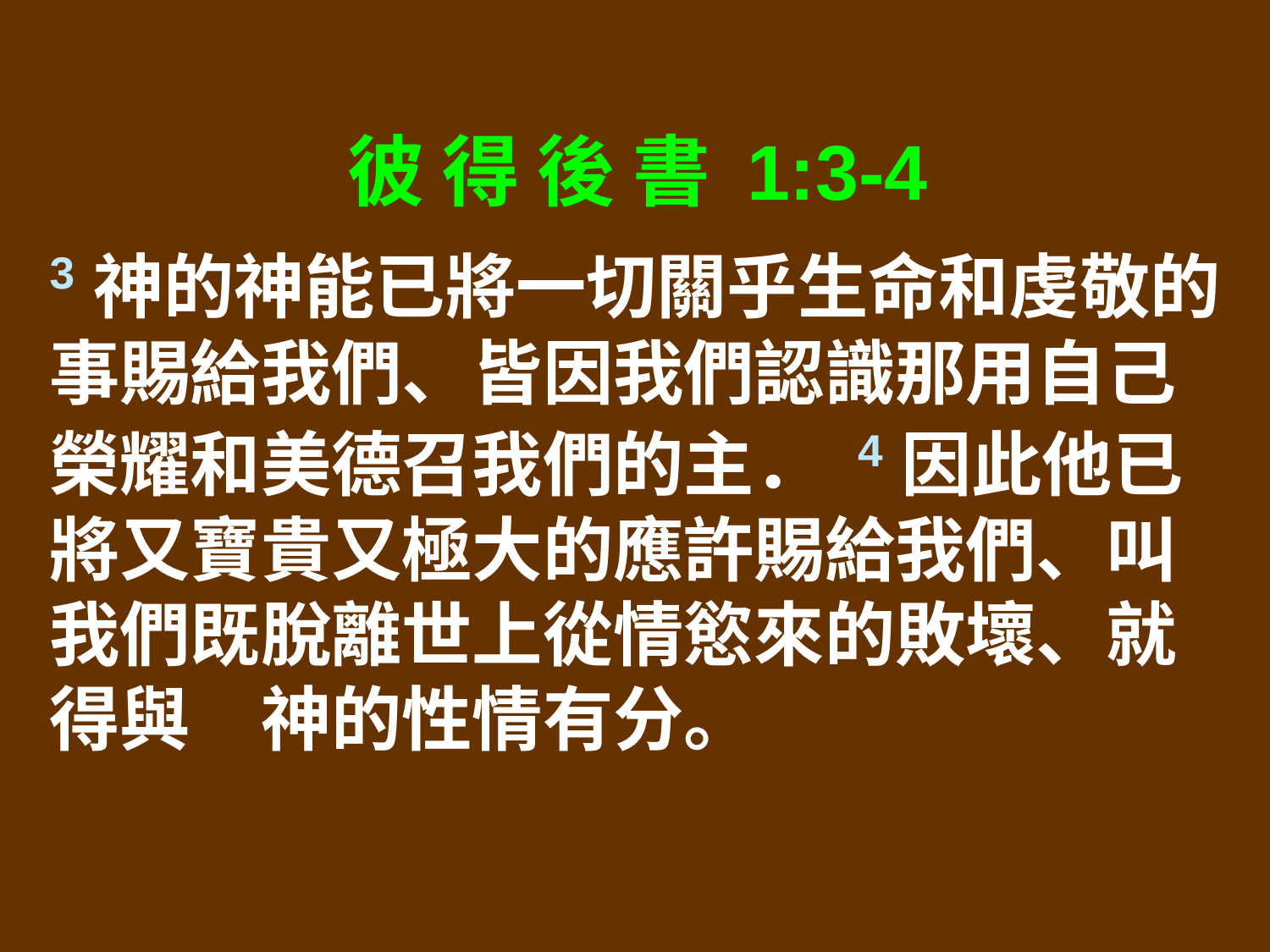

彼 得 後 書 1:3-4
3神的神能已將一切關乎生命和虔敬的事賜給我們、皆因我們認識那用自己榮耀和美德召我們的主． 4因此他已將又寶貴又極大的應許賜給我們、叫我們既脫離世上從情慾來的敗壞、就得與　神的性情有分。